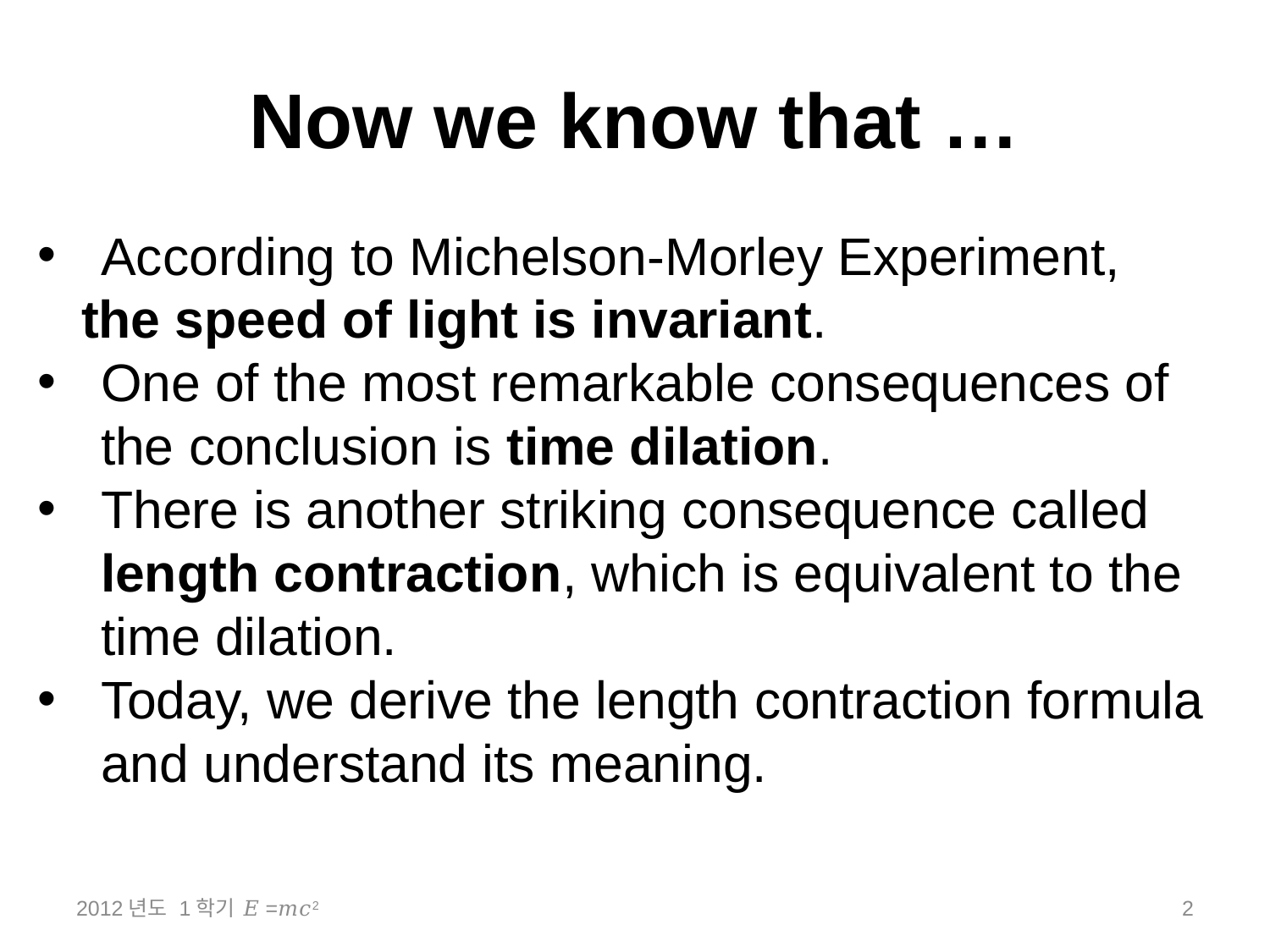

# Now we know that …
According to Michelson-Morley Experiment,
   the speed of light is invariant.
One of the most remarkable consequences of the conclusion is time dilation.
There is another striking consequence called length contraction, which is equivalent to the time dilation.
Today, we derive the length contraction formula and understand its meaning.

2012년도 1학기 𝐸=𝑚𝑐2
2